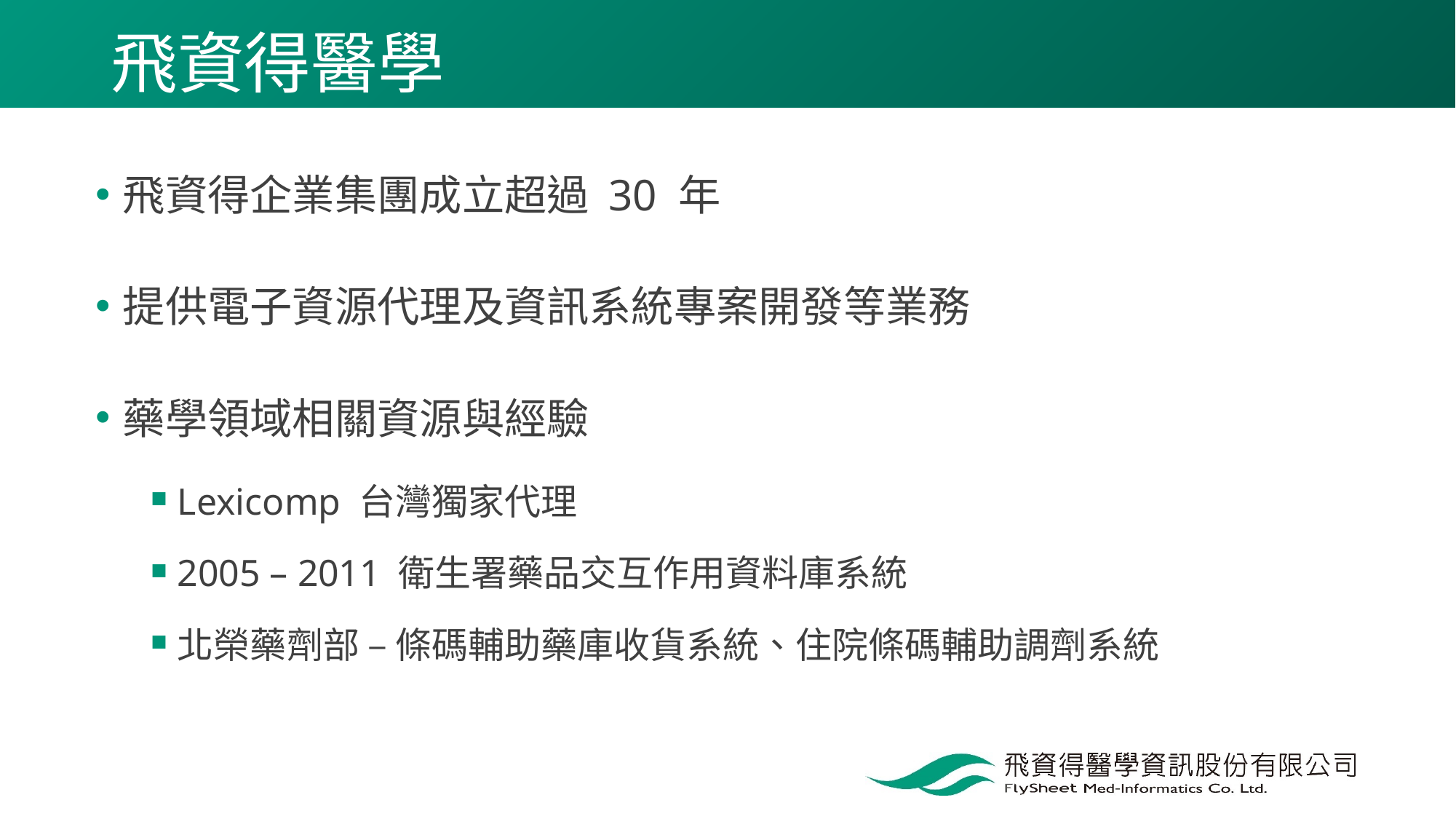

# 飛資得醫學
飛資得企業集團成立超過 30 年
提供電子資源代理及資訊系統專案開發等業務
藥學領域相關資源與經驗
Lexicomp 台灣獨家代理
2005 – 2011 衛生署藥品交互作用資料庫系統
北榮藥劑部 – 條碼輔助藥庫收貨系統、住院條碼輔助調劑系統